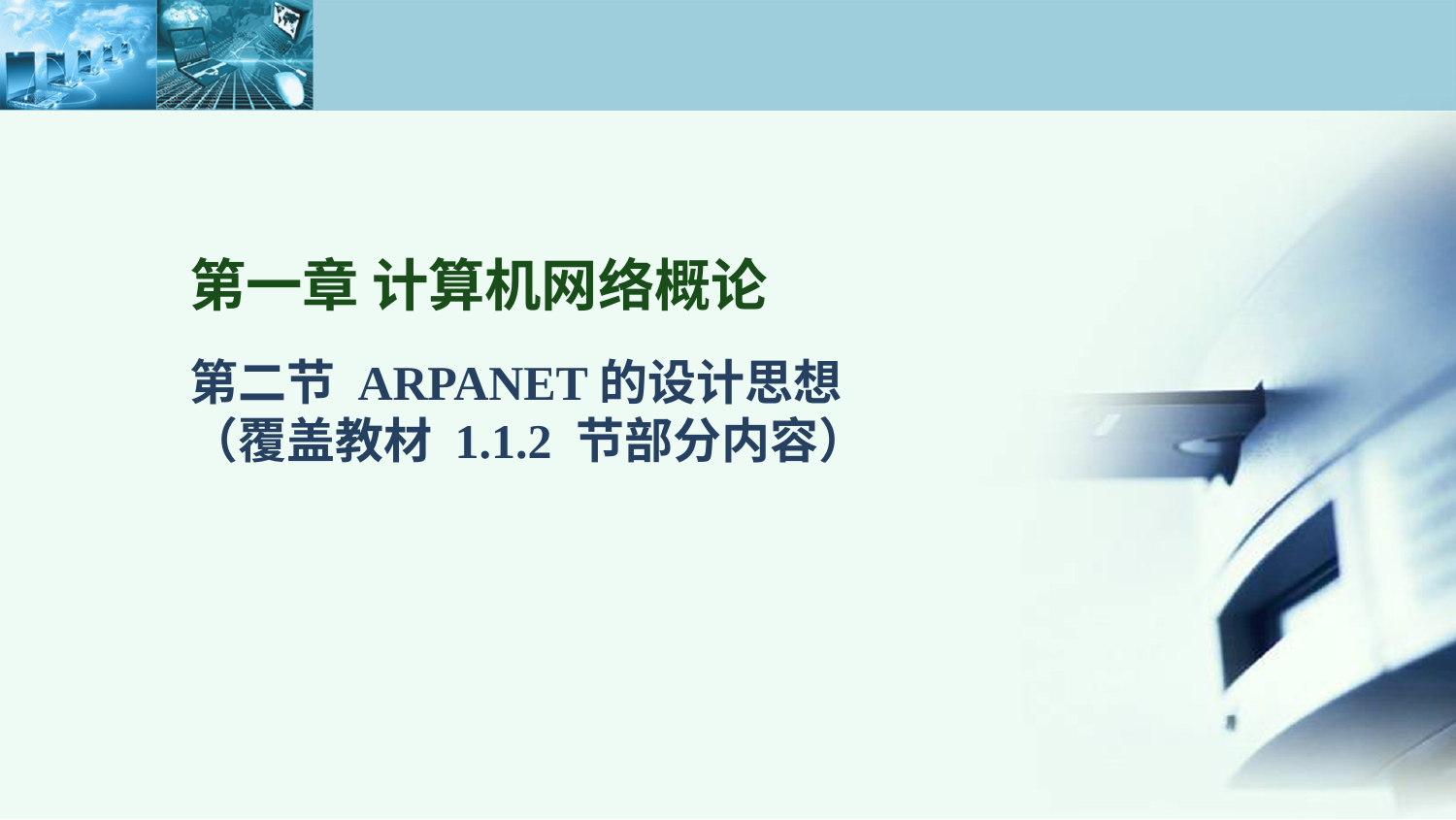

第一章 计算机网络概论

第二节 ARPANET的设计思想
（覆盖教材 1.1.2 节部分内容）